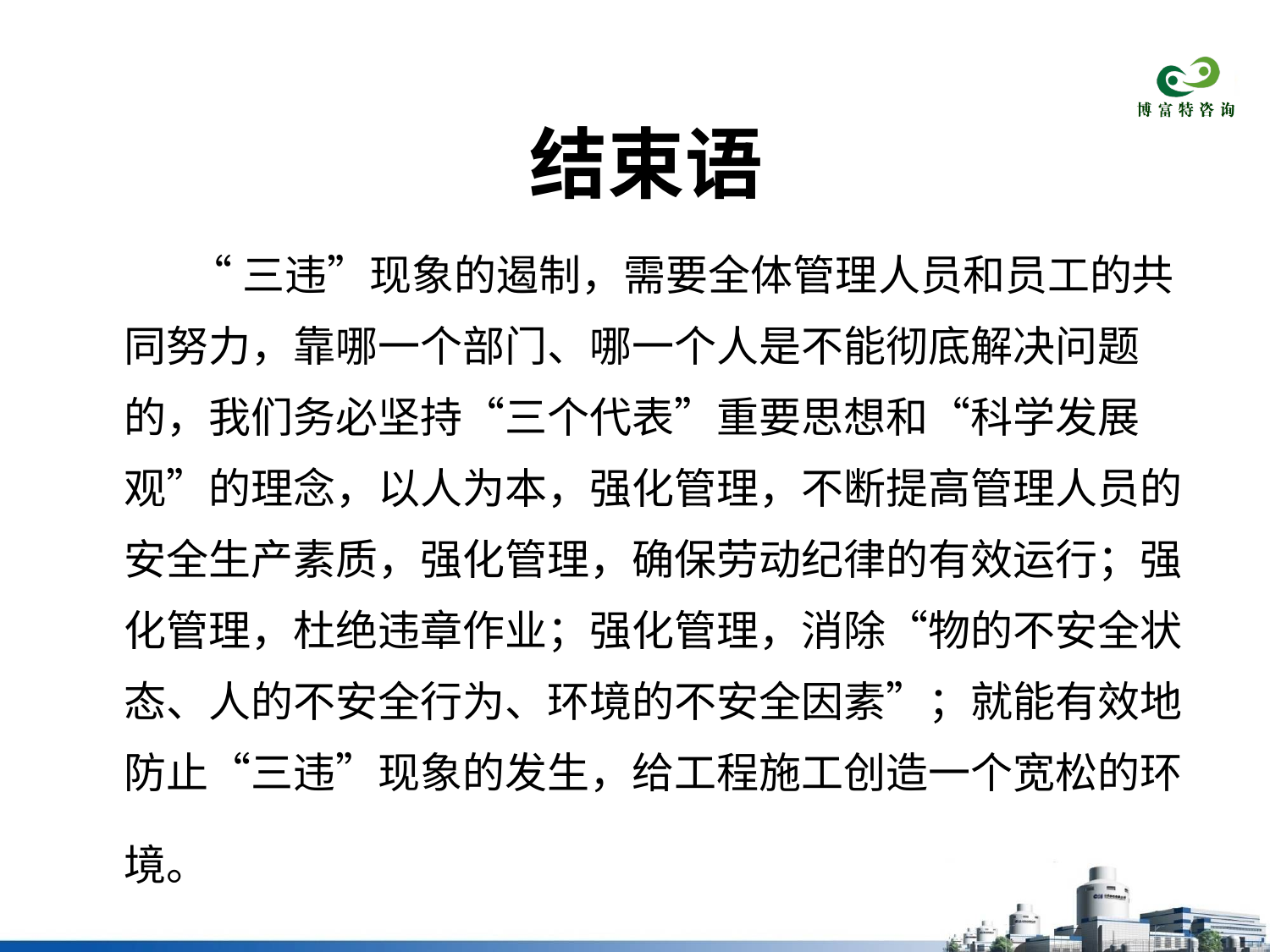

# 结束语
            “三违”现象的遏制，需要全体管理人员和员工的共同努力，靠哪一个部门、哪一个人是不能彻底解决问题的，我们务必坚持“三个代表”重要思想和“科学发展观”的理念，以人为本，强化管理，不断提高管理人员的安全生产素质，强化管理，确保劳动纪律的有效运行；强化管理，杜绝违章作业；强化管理，消除“物的不安全状态、人的不安全行为、环境的不安全因素”；就能有效地防止“三违”现象的发生，给工程施工创造一个宽松的环境。